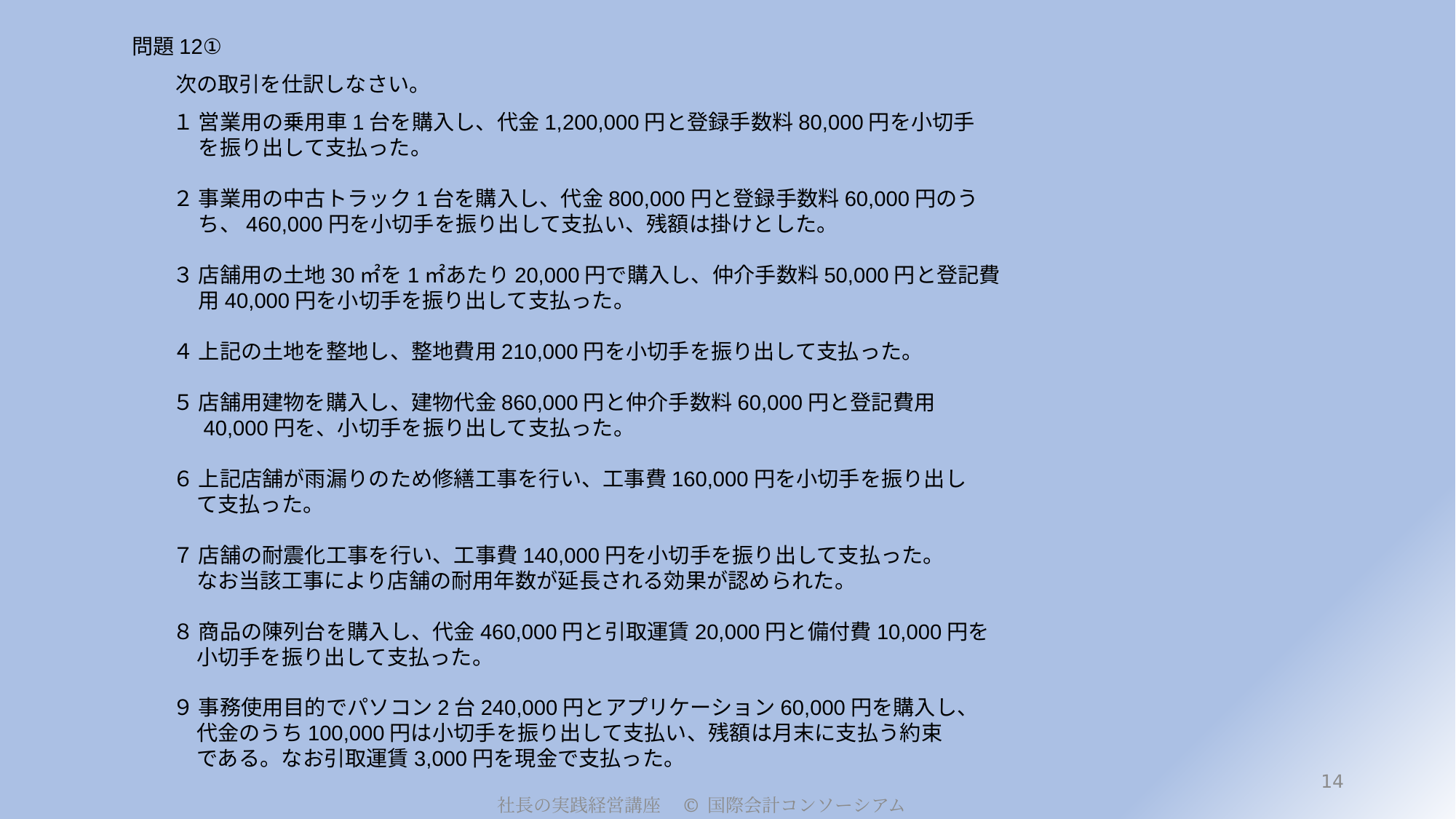

# 問題12①
次の取引を仕訳しなさい。
１ 営業用の乗用車1台を購入し、代金1,200,000円と登録手数料80,000円を小切手
　 を振り出して支払った。

２ 事業用の中古トラック1台を購入し、代金800,000円と登録手数料60,000円のう
　 ち、460,000円を小切手を振り出して支払い、残額は掛けとした。

３ 店舗用の土地30㎡を1㎡あたり20,000円で購入し、仲介手数料50,000円と登記費
　 用40,000円を小切手を振り出して支払った。

４ 上記の土地を整地し、整地費用210,000円を小切手を振り出して支払った。

５ 店舗用建物を購入し、建物代金860,000円と仲介手数料60,000円と登記費用
　 40,000円を、小切手を振り出して支払った。

６ 上記店舗が雨漏りのため修繕工事を行い、工事費160,000円を小切手を振り出し
    て支払った。

７ 店舗の耐震化工事を行い、工事費140,000円を小切手を振り出して支払った。
    なお当該工事により店舗の耐用年数が延長される効果が認められた。

８ 商品の陳列台を購入し、代金460,000円と引取運賃20,000円と備付費10,000円を
    小切手を振り出して支払った。

９ 事務使用目的でパソコン2台240,000円とアプリケーション60,000円を購入し、
    代金のうち100,000円は小切手を振り出して支払い、残額は月末に支払う約束
    である。なお引取運賃3,000円を現金で支払った。
14
社長の実践経営講座　© 国際会計コンソーシアム